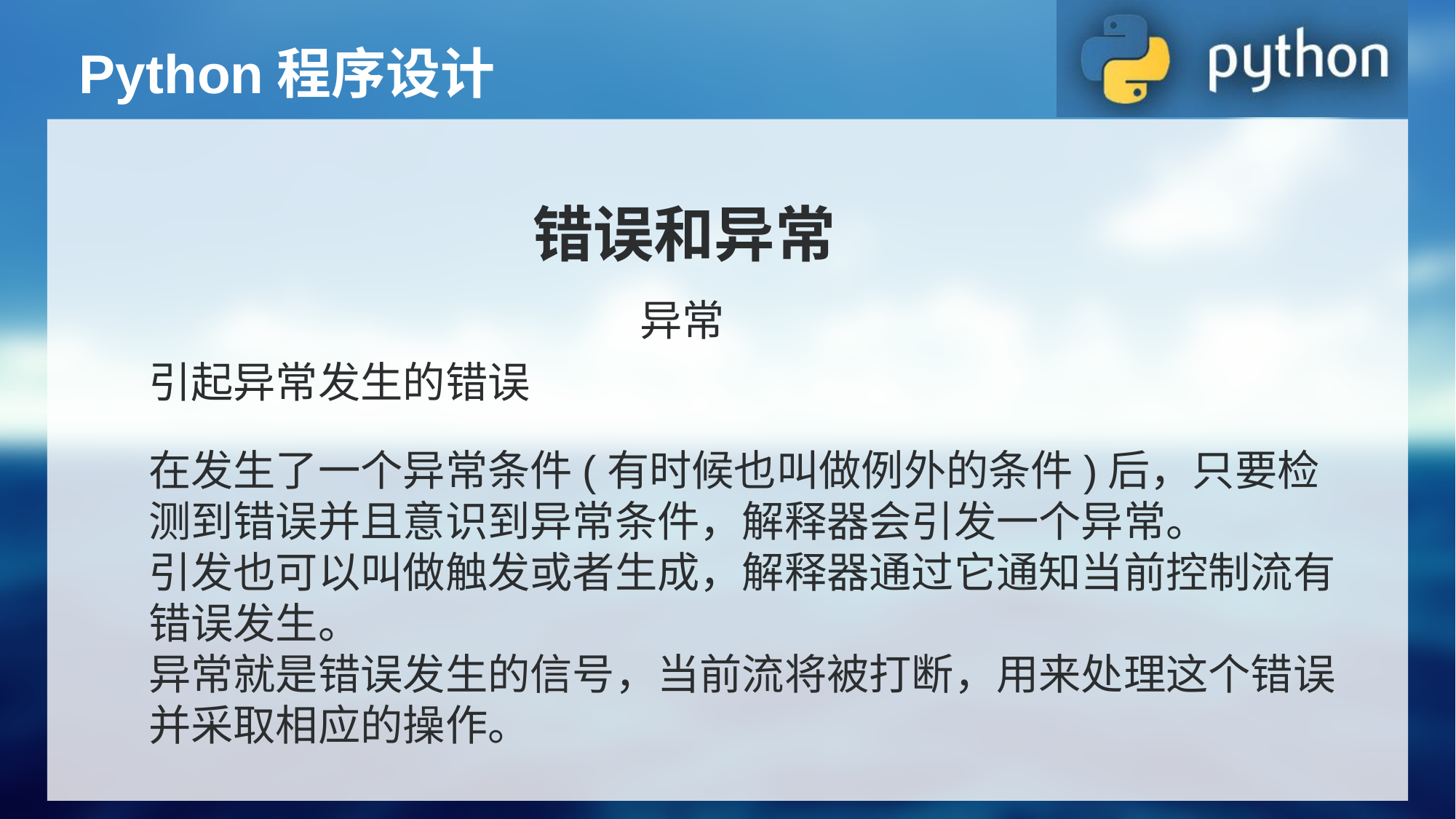

Python程序设计
错误和异常
异常
引起异常发生的错误
在发生了一个异常条件(有时候也叫做例外的条件)后，只要检测到错误并且意识到异常条件，解释器会引发一个异常。
引发也可以叫做触发或者生成，解释器通过它通知当前控制流有错误发生。
异常就是错误发生的信号，当前流将被打断，用来处理这个错误并采取相应的操作。